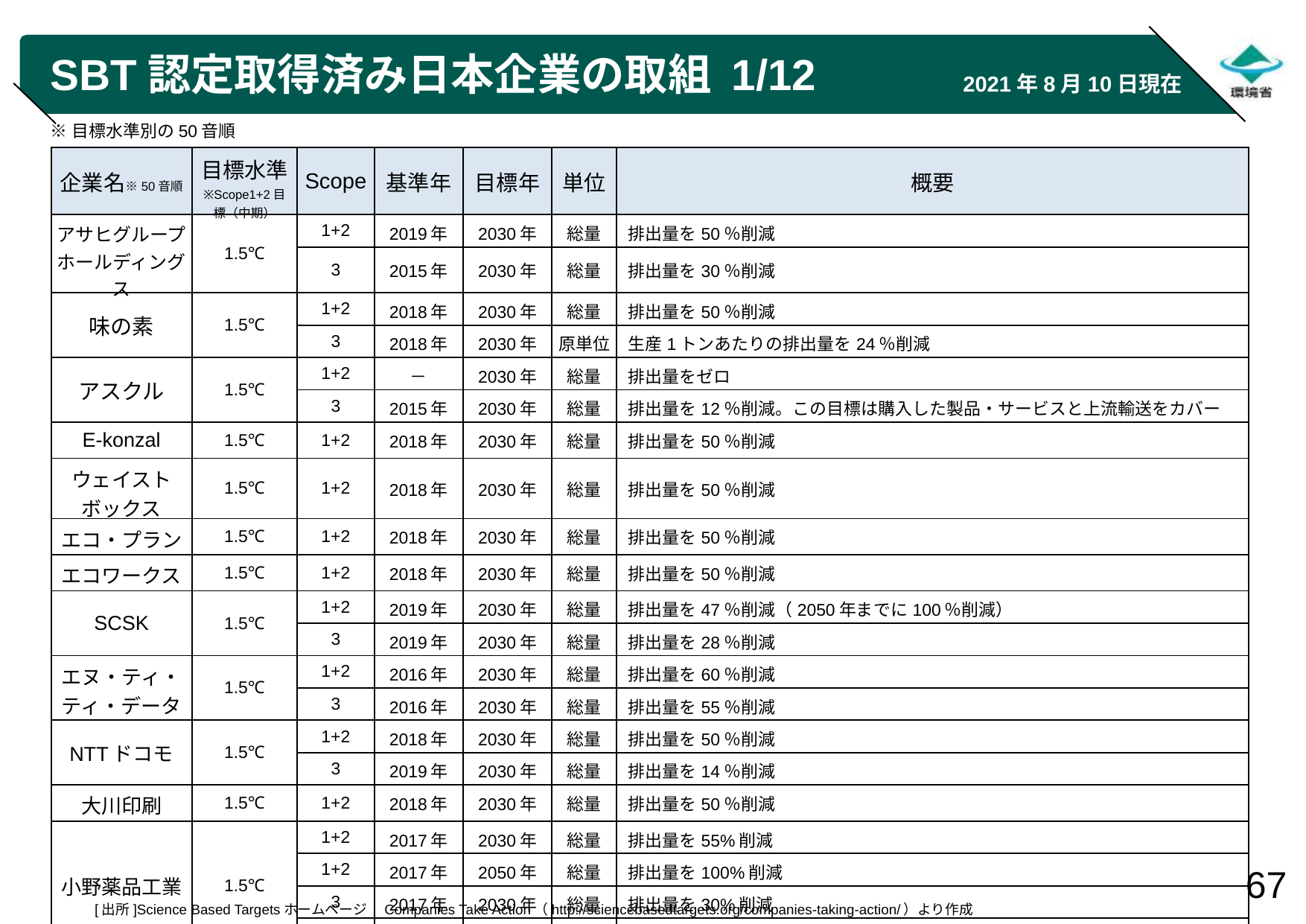

# SBT認定取得済み日本企業の取組 1/12
2021年8月10日現在
※目標水準別の50音順
| 企業名※50音順 | 目標水準 ※Scope1+2目標（中期） | Scope | 基準年 | 目標年 | 単位 | 概要 |
| --- | --- | --- | --- | --- | --- | --- |
| アサヒグループホールディングス | 1.5℃ | 1+2 | 2019年 | 2030年 | 総量 | 排出量を50％削減 |
|  |  | 3 | 2015年 | 2030年 | 総量 | 排出量を30％削減 |
| 味の素 | 1.5℃ | 1+2 | 2018年 | 2030年 | 総量 | 排出量を50％削減 |
|  |  | 3 | 2018年 | 2030年 | 原単位 | 生産1トンあたりの排出量を24％削減 |
| アスクル | 1.5℃ | 1+2 | － | 2030年 | 総量 | 排出量をゼロ |
|  |  | 3 | 2015年 | 2030年 | 総量 | 排出量を12％削減。この目標は購入した製品・サービスと上流輸送をカバー |
| E-konzal | 1.5℃ | 1+2 | 2018年 | 2030年 | 総量 | 排出量を50％削減 |
| ウェイストボックス | 1.5℃ | 1+2 | 2018年 | 2030年 | 総量 | 排出量を50％削減 |
| エコ・プラン | 1.5℃ | 1+2 | 2018年 | 2030年 | 総量 | 排出量を50％削減 |
| エコワークス | 1.5℃ | 1+2 | 2018年 | 2030年 | 総量 | 排出量を50％削減 |
| SCSK | 1.5℃ | 1+2 | 2019年 | 2030年 | 総量 | 排出量を47％削減（2050年までに100％削減） |
|  |  | 3 | 2019年 | 2030年 | 総量 | 排出量を28％削減 |
| エヌ・ティ・ティ・データ | 1.5℃ | 1+2 | 2016年 | 2030年 | 総量 | 排出量を60％削減 |
|  |  | 3 | 2016年 | 2030年 | 総量 | 排出量を55％削減 |
| NTTドコモ | 1.5℃ | 1+2 | 2018年 | 2030年 | 総量 | 排出量を50％削減 |
|  |  | 3 | 2019年 | 2030年 | 総量 | 排出量を14％削減 |
| 大川印刷 | 1.5℃ | 1+2 | 2018年 | 2030年 | 総量 | 排出量を50％削減 |
| 小野薬品工業 | 1.5℃ | 1+2 | 2017年 | 2030年 | 総量 | 排出量を55%削減 |
|  |  | 1+2 | 2017年 | 2050年 | 総量 | 排出量を100%削減 |
|  |  | 3 | 2017年 | 2030年 | 総量 | 排出量を30%削減 |
|  |  | 3 | 2017年 | 2050年 | 総量 | 排出量を60%削減 |
[出所]Science Based Targetsホームページ　Companies Take Action（http://sciencebasedtargets.org/companies-taking-action/）より作成